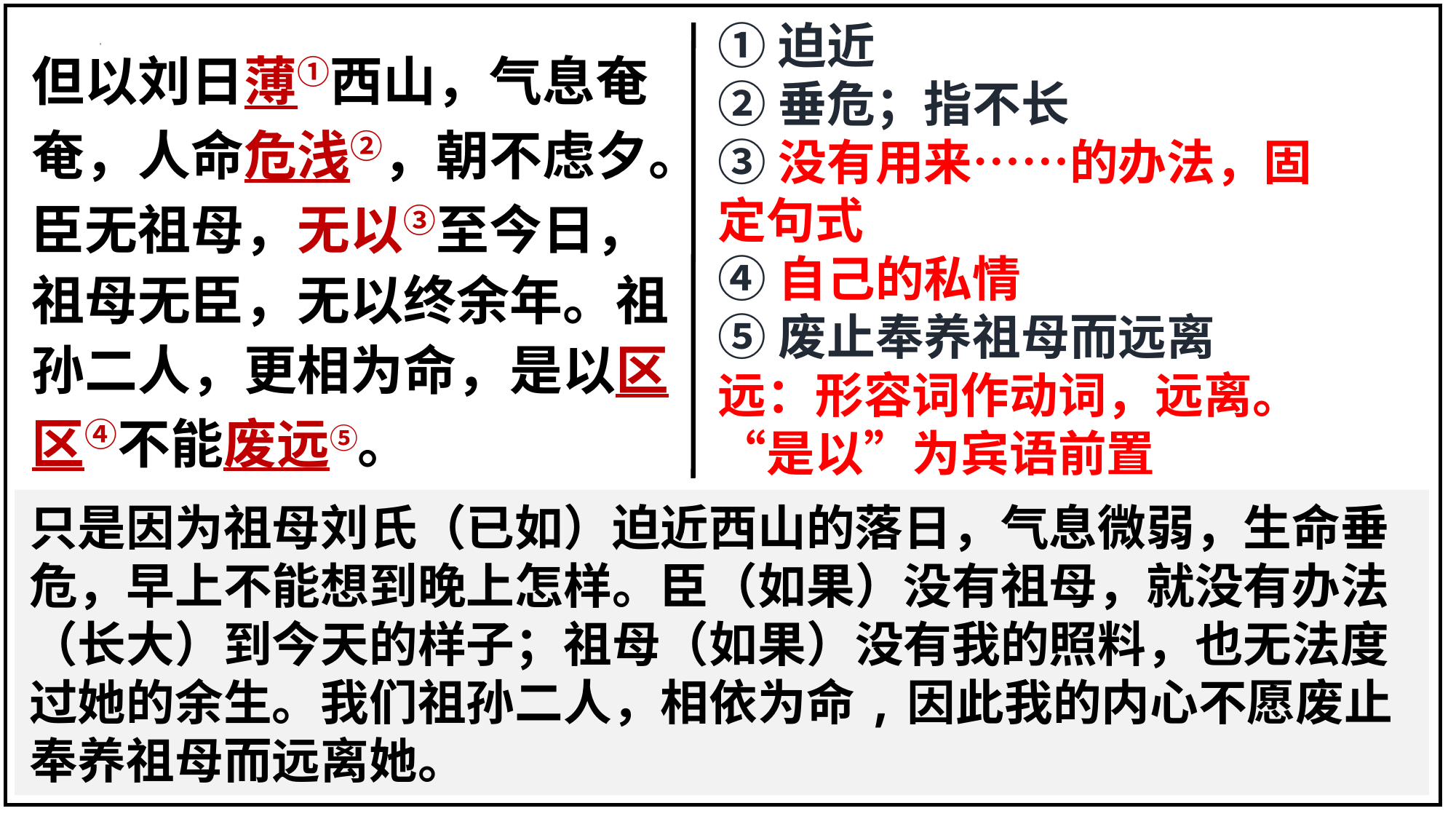

①迫近
②垂危；指不长
③没有用来……的办法，固定句式
④自己的私情
⑤废止奉养祖母而远离
远：形容词作动词，远离。“是以”为宾语前置
但以刘日薄①西山，气息奄奄，人命危浅②，朝不虑夕。臣无祖母，无以③至今日，祖母无臣，无以终余年。祖孙二人，更相为命，是以区区④不能废远⑤。
只是因为祖母刘氏（已如）迫近西山的落日，气息微弱，生命垂危，早上不能想到晚上怎样。臣（如果）没有祖母，就没有办法（长大）到今天的样子；祖母（如果）没有我的照料，也无法度过她的余生。我们祖孙二人，相依为命,因此我的内心不愿废止奉养祖母而远离她。